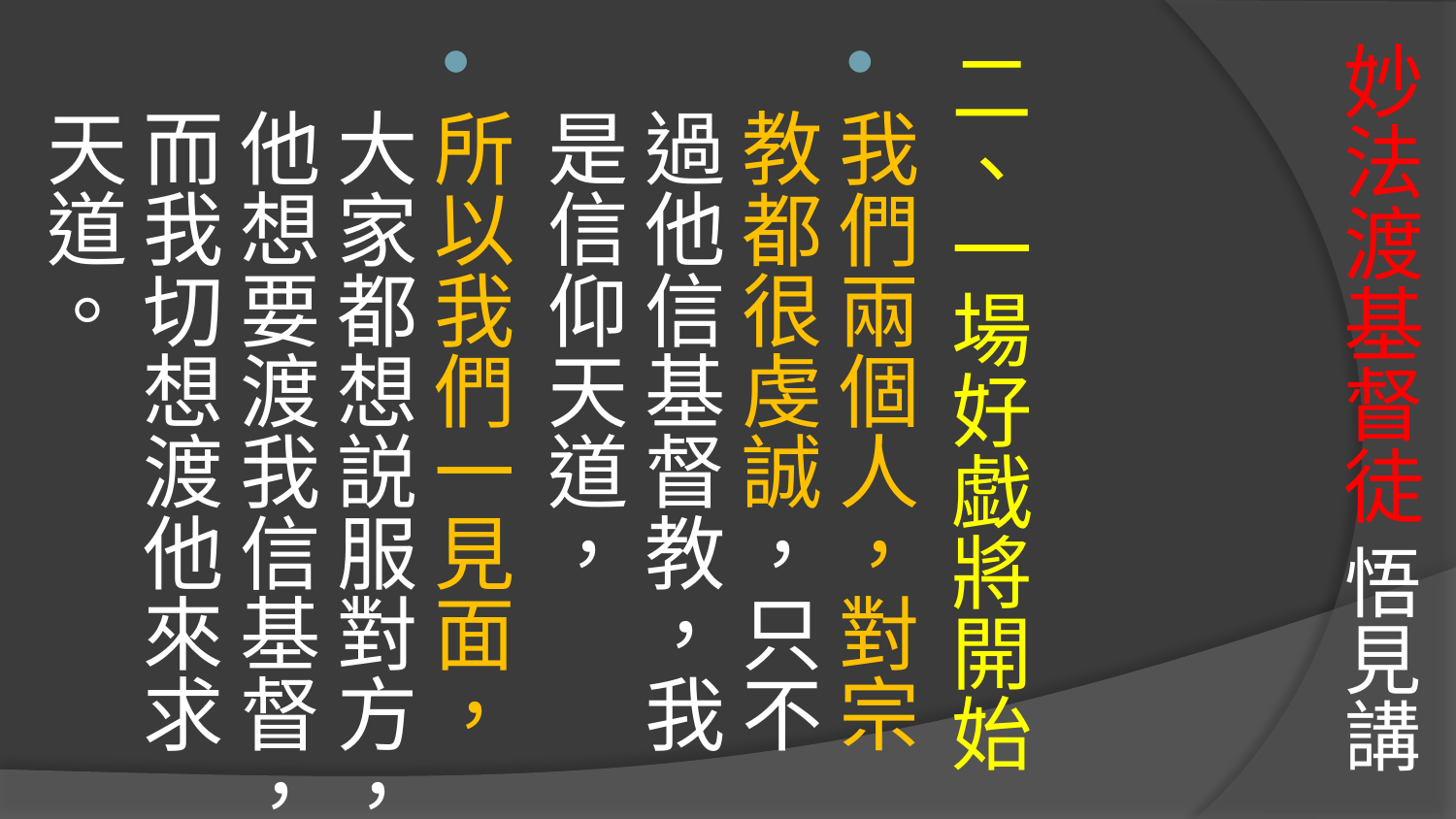

# 妙法渡基督徒 悟見講
二、一場好戯將開始
我們兩個人，對宗教都很虔誠，只不過他信基督教，我是信仰天道，
所以我們一見面，大家都想説服對方，他想要渡我信基督，而我切想渡他來求天道。